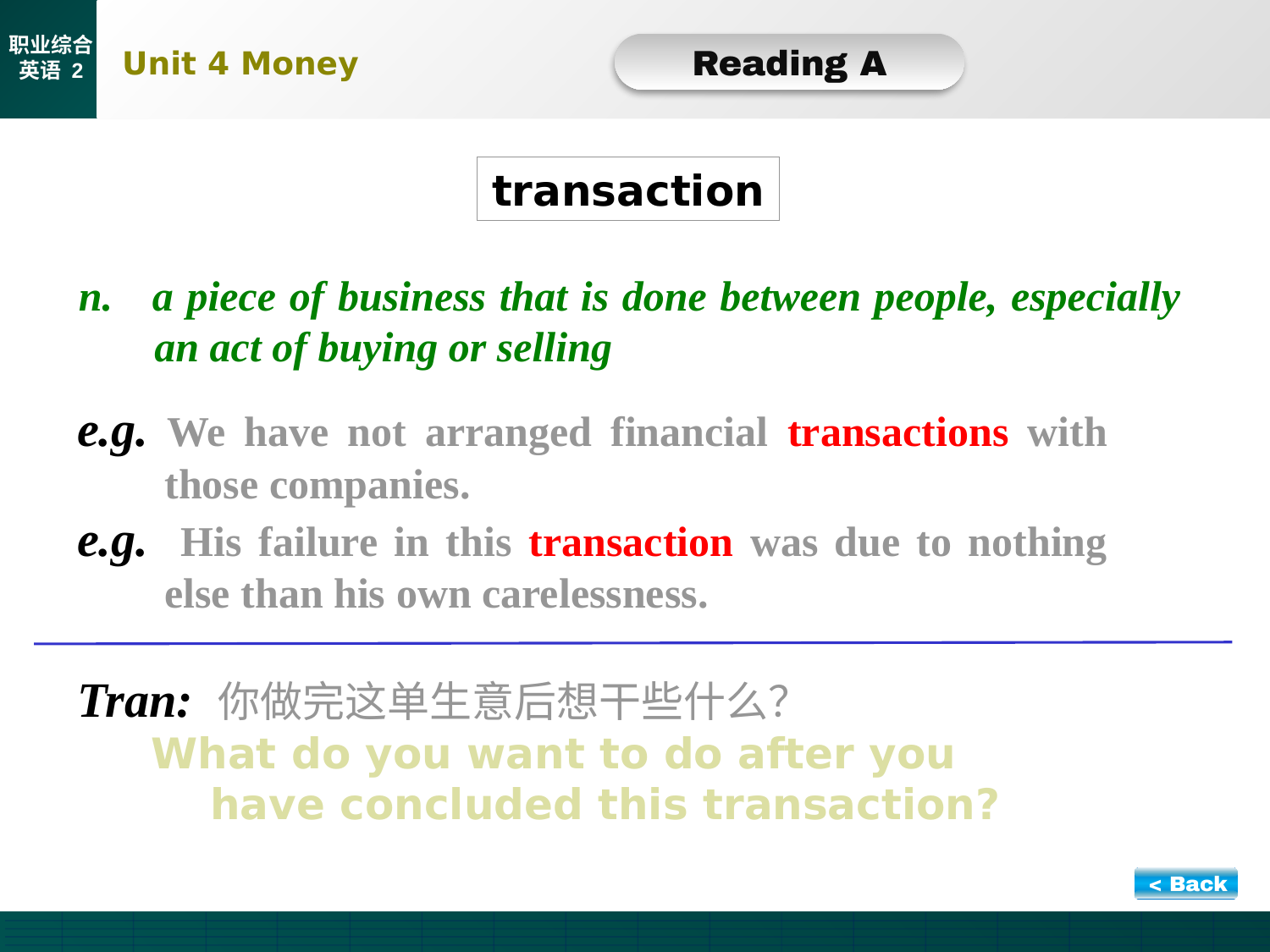

Reading A
transaction
n.   a piece of business that is done between people, especially an act of buying or selling
e.g. We have not arranged financial transactions with those companies.
e.g.  His failure in this transaction was due to nothing else than his own carelessness.

Tran: 你做完这单生意后想干些什么？
       What do you want to do after you
         have concluded this transaction?

< Back